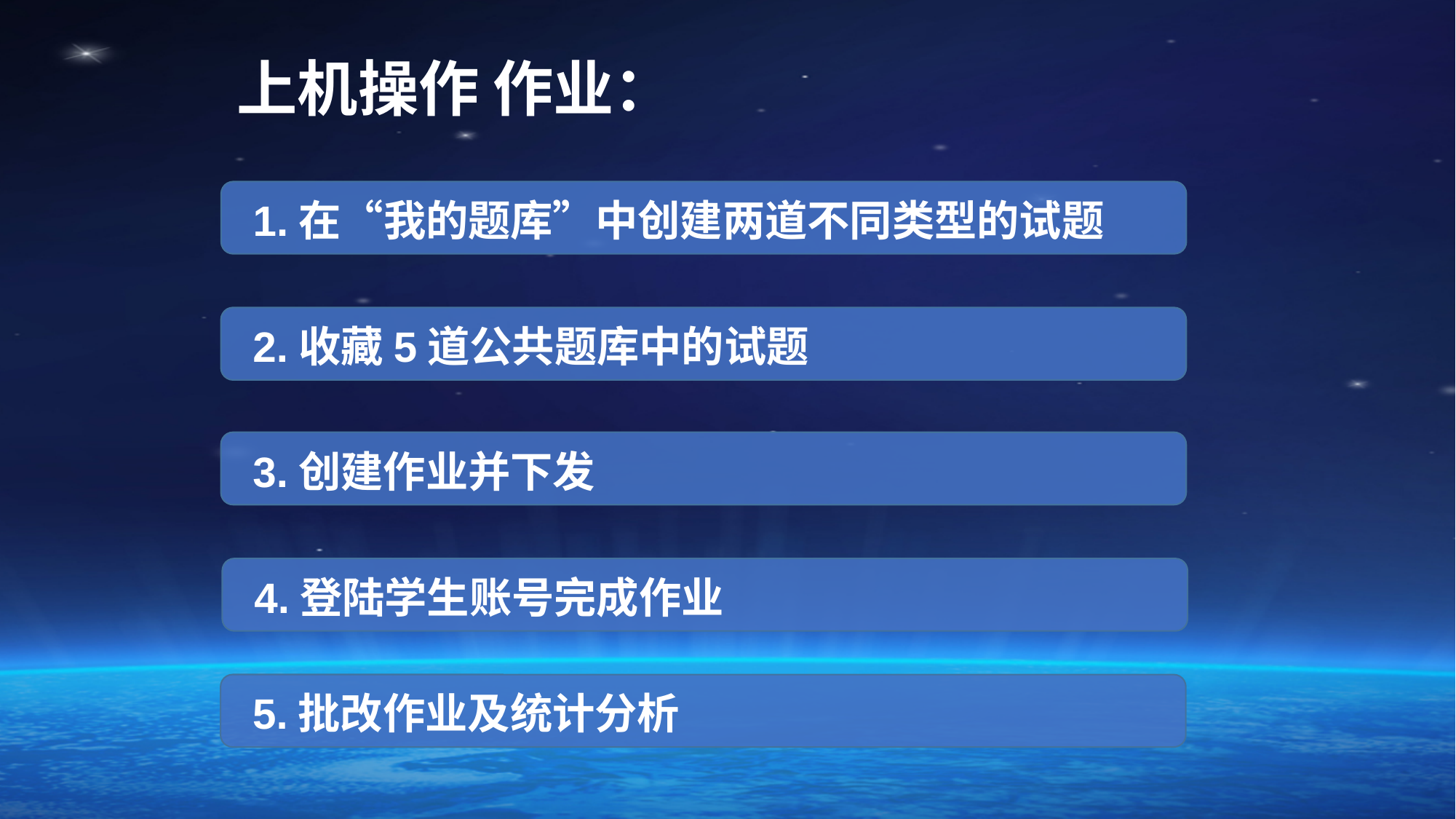

上机操作 作业：

1.在“我的题库”中创建两道不同类型的试题

2.收藏5道公共题库中的试题

3.创建作业并下发

4.登陆学生账号完成作业

5.批改作业及统计分析